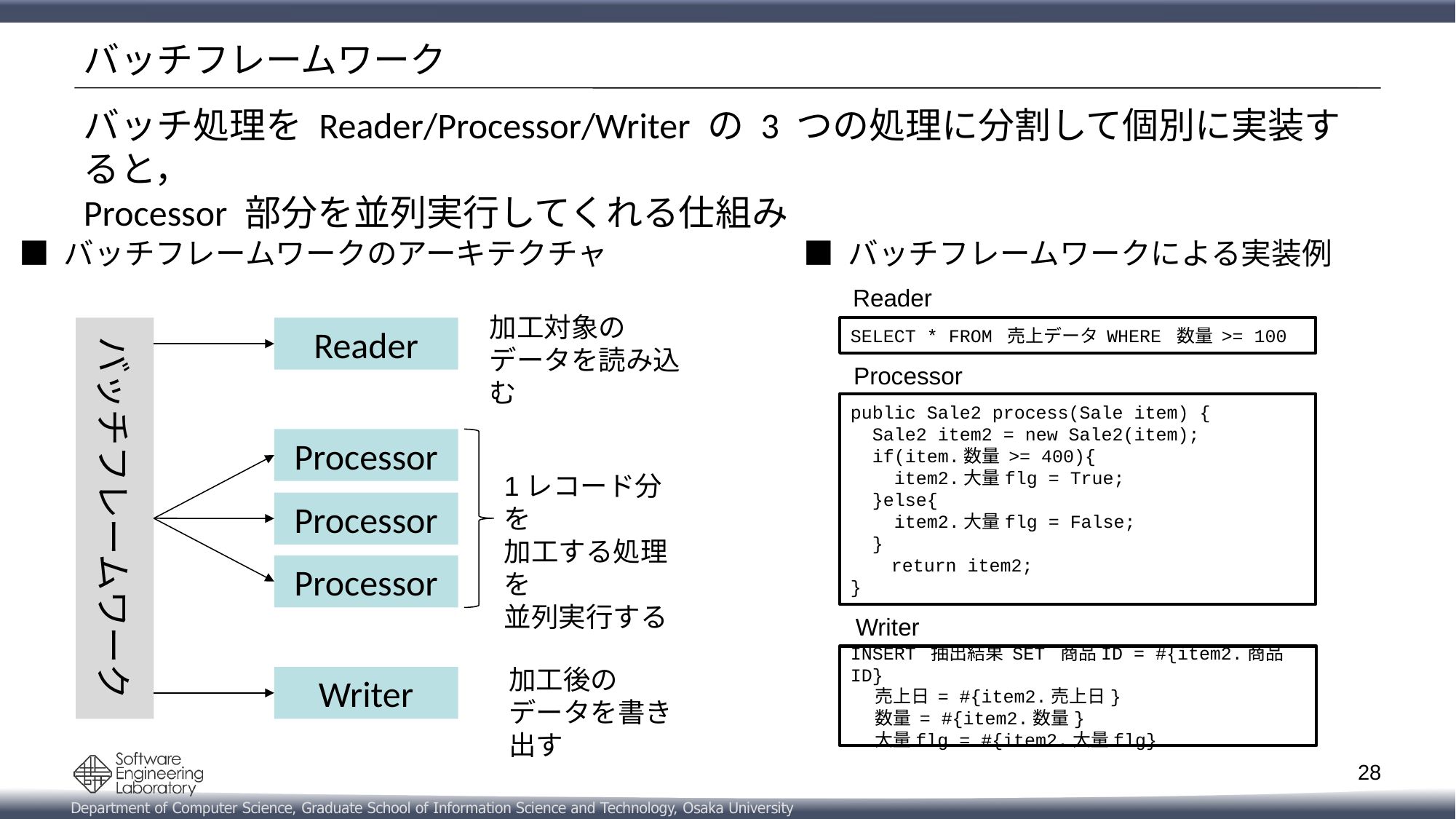

# バッチフレームワーク
バッチ処理を Reader/Processor/Writer の 3 つの処理に分割して個別に実装すると，
Processor 部分を並列実行してくれる仕組み
■ バッチフレームワークのアーキテクチャ
■ バッチフレームワークによる実装例
Reader
加工対象の
データを読み込む
SELECT * FROM 売上データ WHERE 数量 >= 100
バッチフレームワーク
Reader
Processor
public Sale2 process(Sale item) {
  Sale2 item2 = new Sale2(item);
  if(item.数量 >= 400){
    item2.大量flg = True;
  }else{
    item2.大量flg = False;
  }
　　return item2;
}
Processor
Processor
Processor

1レコード分を
加工する処理を
並列実行する
Writer
INSERT 抽出結果 SET 商品ID = #{item2.商品ID}
     売上日 = #{item2.売上日}
     数量 = #{item2.数量}
     大量flg = #{item2.大量flg}
加工後の
データを書き出す
Writer
28